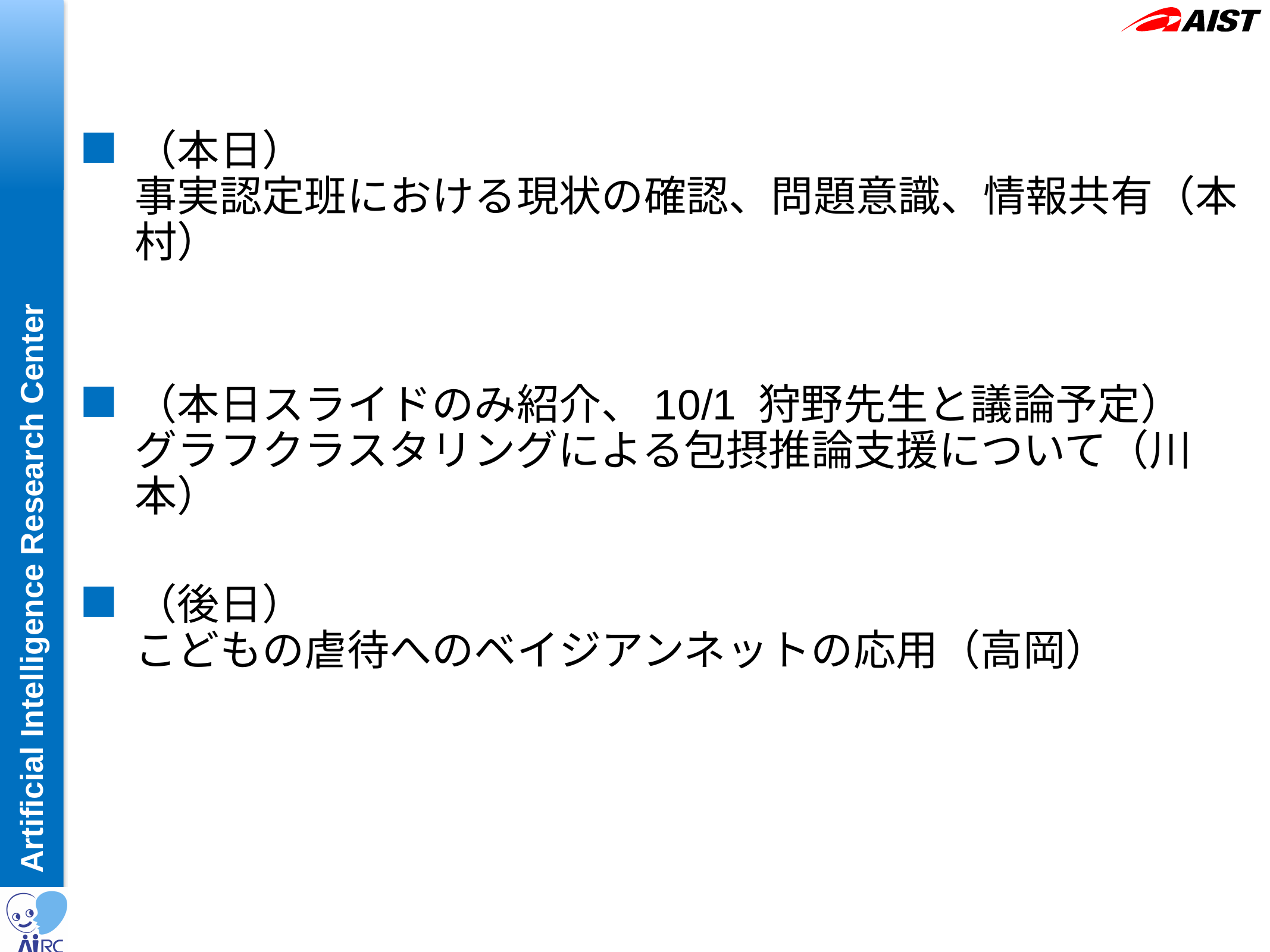

（本日）
事実認定班における現状の確認、問題意識、情報共有（本村）

（本日スライドのみ紹介、10/1 狩野先生と議論予定）
グラフクラスタリングによる包摂推論支援について（川本）

（後日）
こどもの虐待へのベイジアンネットの応用（高岡）